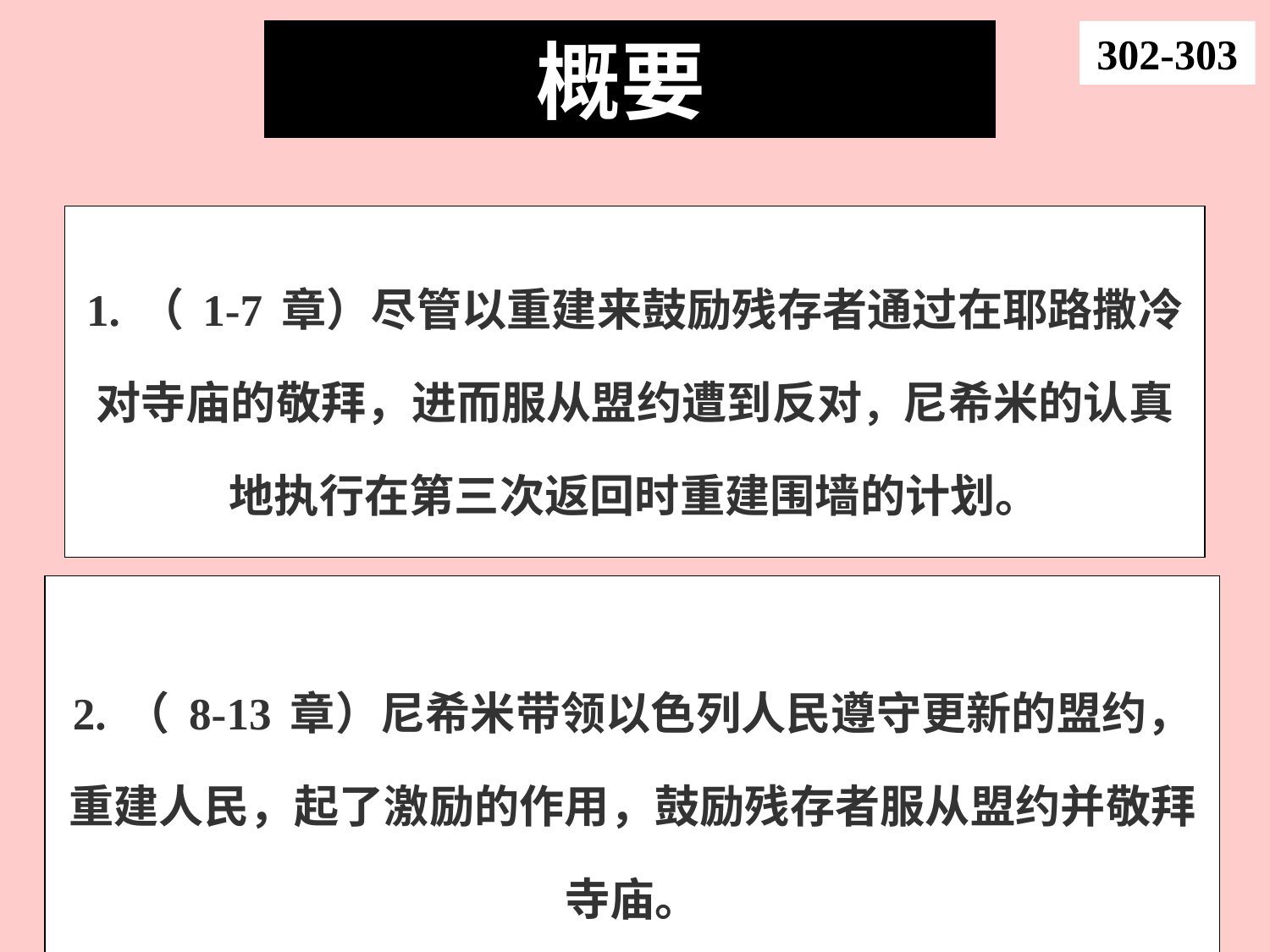

概要
302-303

1.（1-7章）尽管以重建来鼓励残存者通过在耶路撒冷对寺庙的敬拜，进而服从盟约遭到反对，尼希米的认真地执行在第三次返回时重建围墙的计划。

2.（8-13章）尼希米带领以色列人民遵守更新的盟约，重建人民，起了激励的作用，鼓励残存者服从盟约并敬拜寺庙。